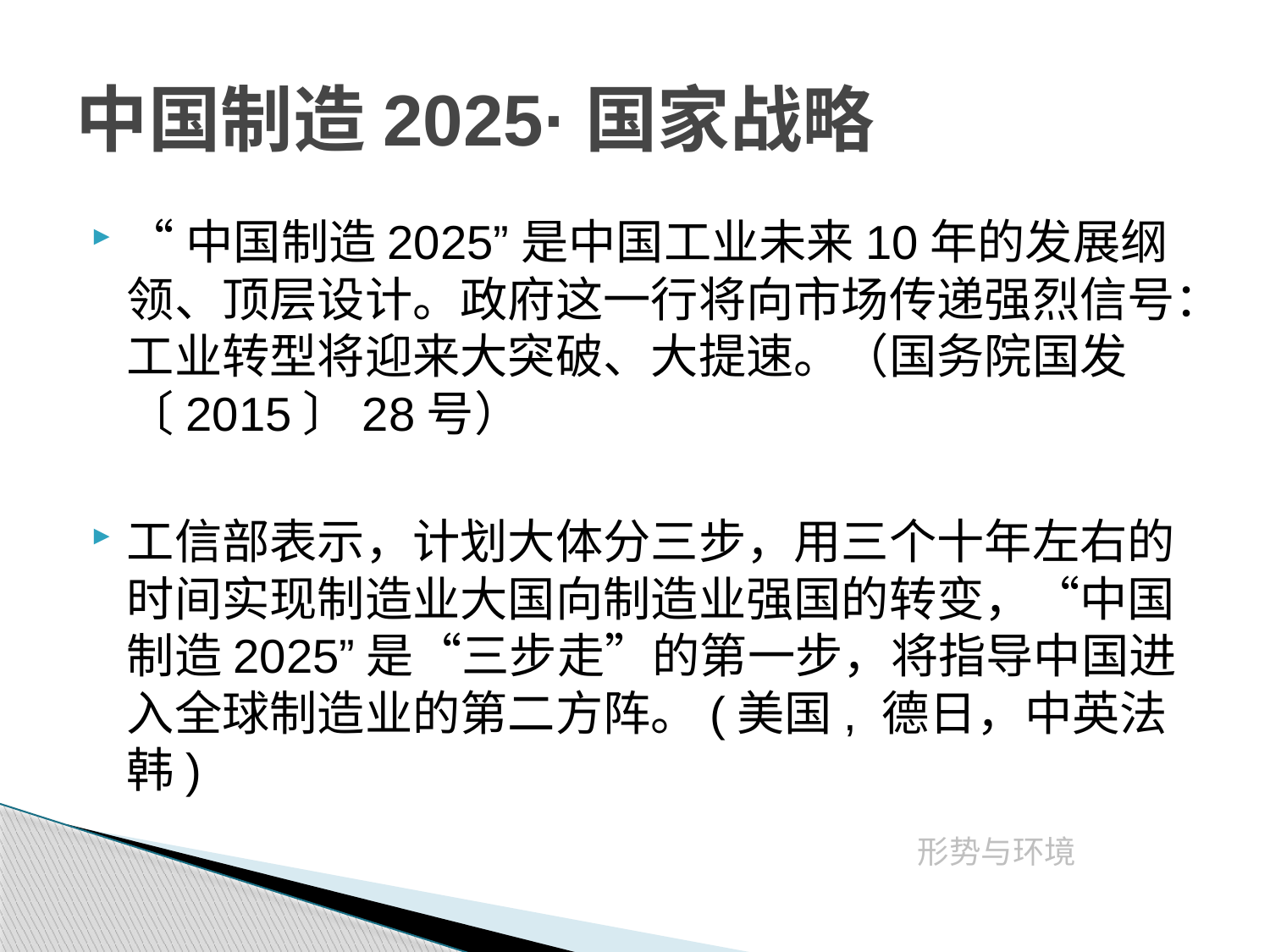

# 中国制造2025·国家战略
“中国制造2025”是中国工业未来10年的发展纲领、顶层设计。政府这一行将向市场传递强烈信号：工业转型将迎来大突破、大提速。（国务院国发〔2015〕28号）

工信部表示，计划大体分三步，用三个十年左右的时间实现制造业大国向制造业强国的转变，“中国制造2025”是“三步走”的第一步，将指导中国进入全球制造业的第二方阵。(美国, 德日，中英法韩)
形势与环境